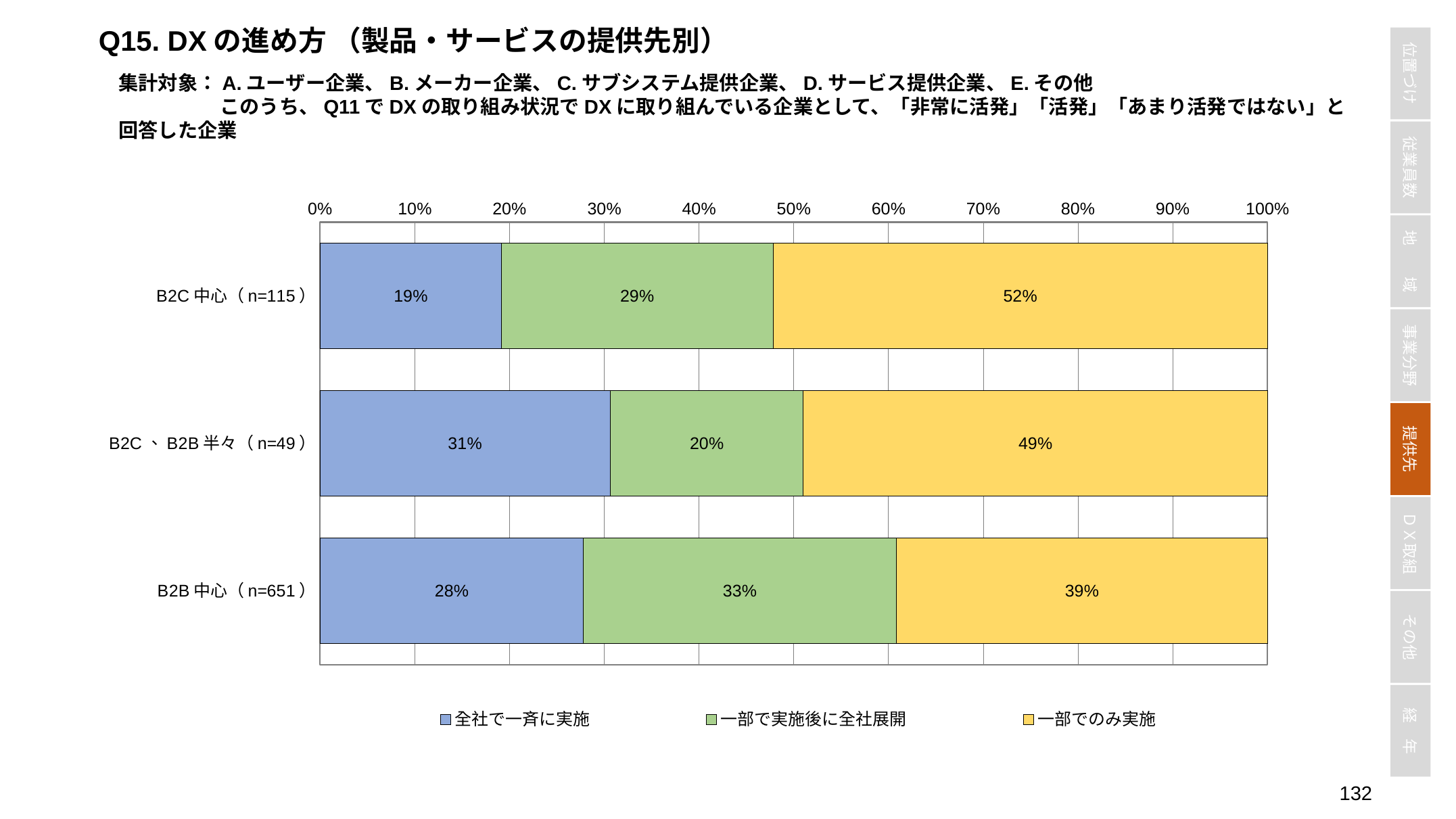

Q15. DXの進め方 （製品・サービスの提供先別）
集計対象：A.ユーザー企業、B.メーカー企業、C.サブシステム提供企業、D.サービス提供企業、E.その他
	このうち、Q11でDXの取り組み状況でDXに取り組んでいる企業として、「非常に活発」「活発」「あまり活発ではない」と回答した企業

### Chart

| Category | 全社で一斉に実施 | 一部で実施後に全社展開 | 一部でのみ実施 |
|---|---|---|---|
| B2C中心（n=115） | 0.19130434782608696 | 0.28695652173913044 | 0.5217391304347826 |
| B2C、B2B半々（n=49） | 0.30612244897959184 | 0.20408163265306123 | 0.4897959183673469 |
| B2B中心（n=651） | 0.2780337941628264 | 0.3302611367127496 | 0.391705069124424 |
132